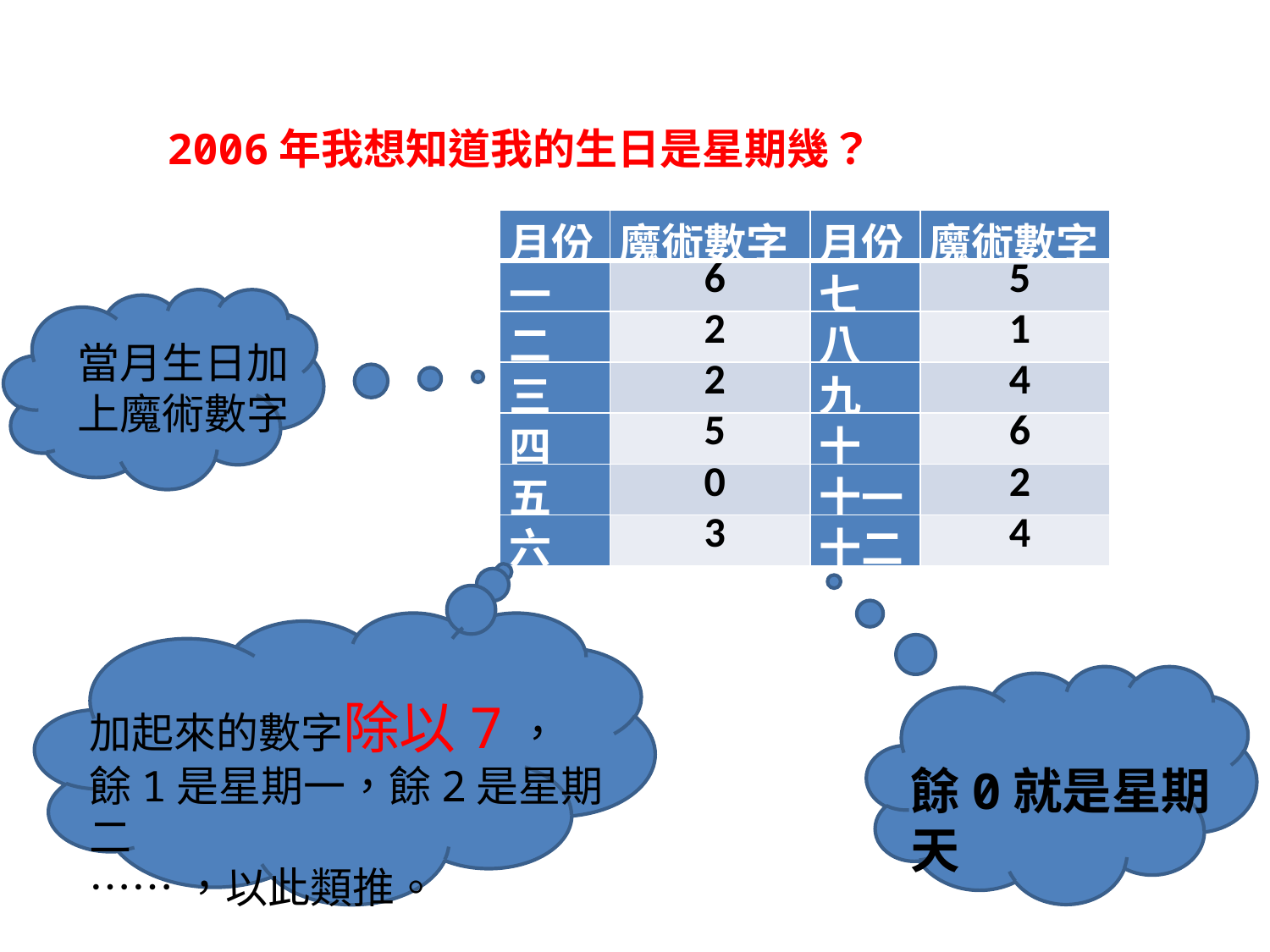

2006年我想知道我的生日是星期幾？
| 月份 | 魔術數字 | 月份 | 魔術數字 |
| --- | --- | --- | --- |
| 一 | 6 | 七 | 5 |
| 二 | 2 | 八 | 1 |
| 三 | 2 | 九 | 4 |
| 四 | 5 | 十 | 6 |
| 五 | 0 | 十一 | 2 |
| 六 | 3 | 十二 | 4 |

當月生日加上魔術數字

加起來的數字除以7，
餘1是星期一，餘2是星期二
……，以此類推。

餘0就是星期天